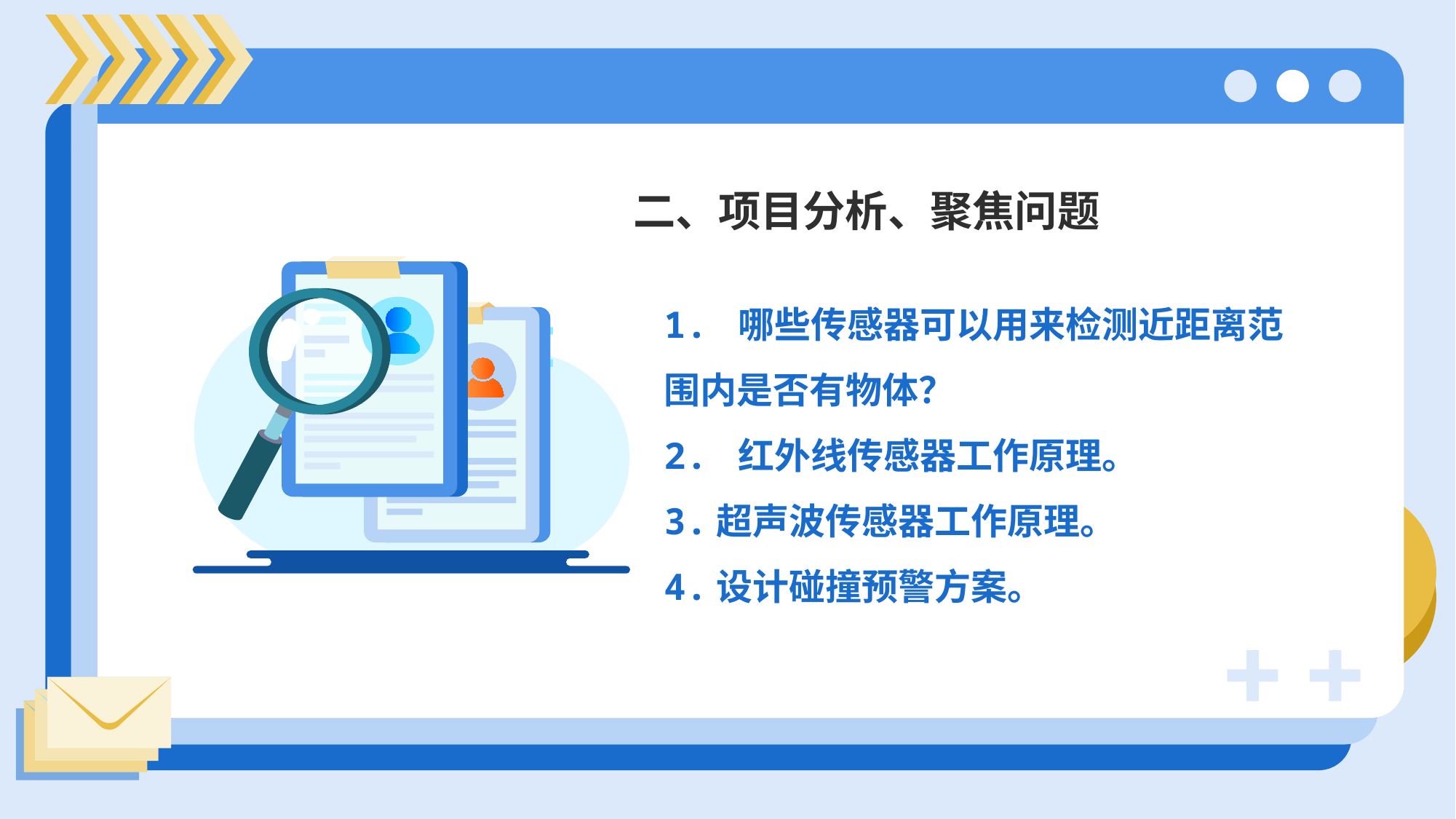

二、项目分析、聚焦问题
1. 哪些传感器可以用来检测近距离范围内是否有物体？
2. 红外线传感器工作原理。
3.超声波传感器工作原理。
4.设计碰撞预警方案。